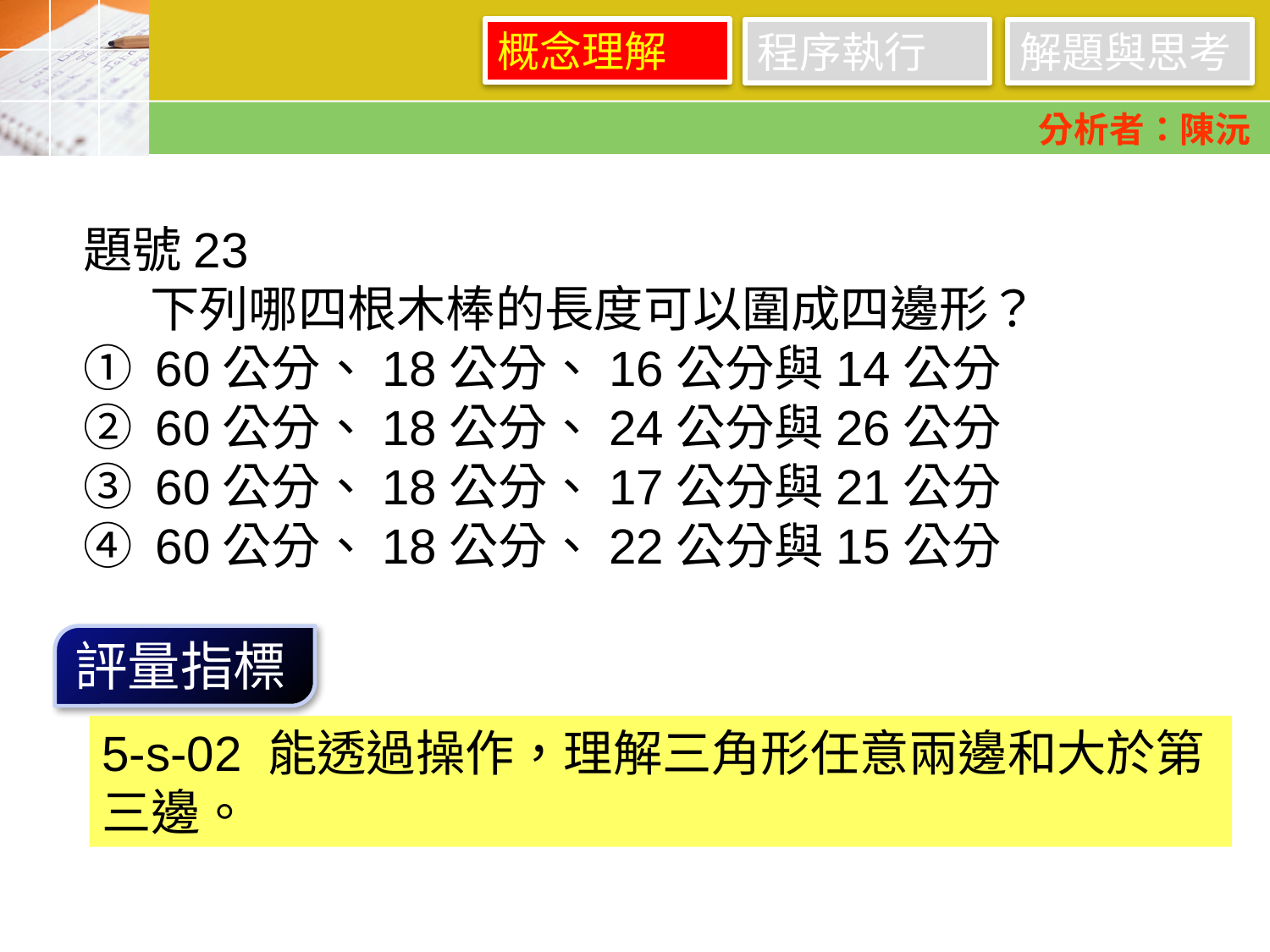

概念理解
程序執行
解題與思考
分析者：陳沅
題號23
     下列哪四根木棒的長度可以圍成四邊形？
① 60公分、18公分、16公分與14公分
② 60公分、18公分、24公分與26公分
③ 60公分、18公分、17公分與21公分
④ 60公分、18公分、22公分與15公分
評量指標
5-s-02 能透過操作，理解三角形任意兩邊和大於第三邊。